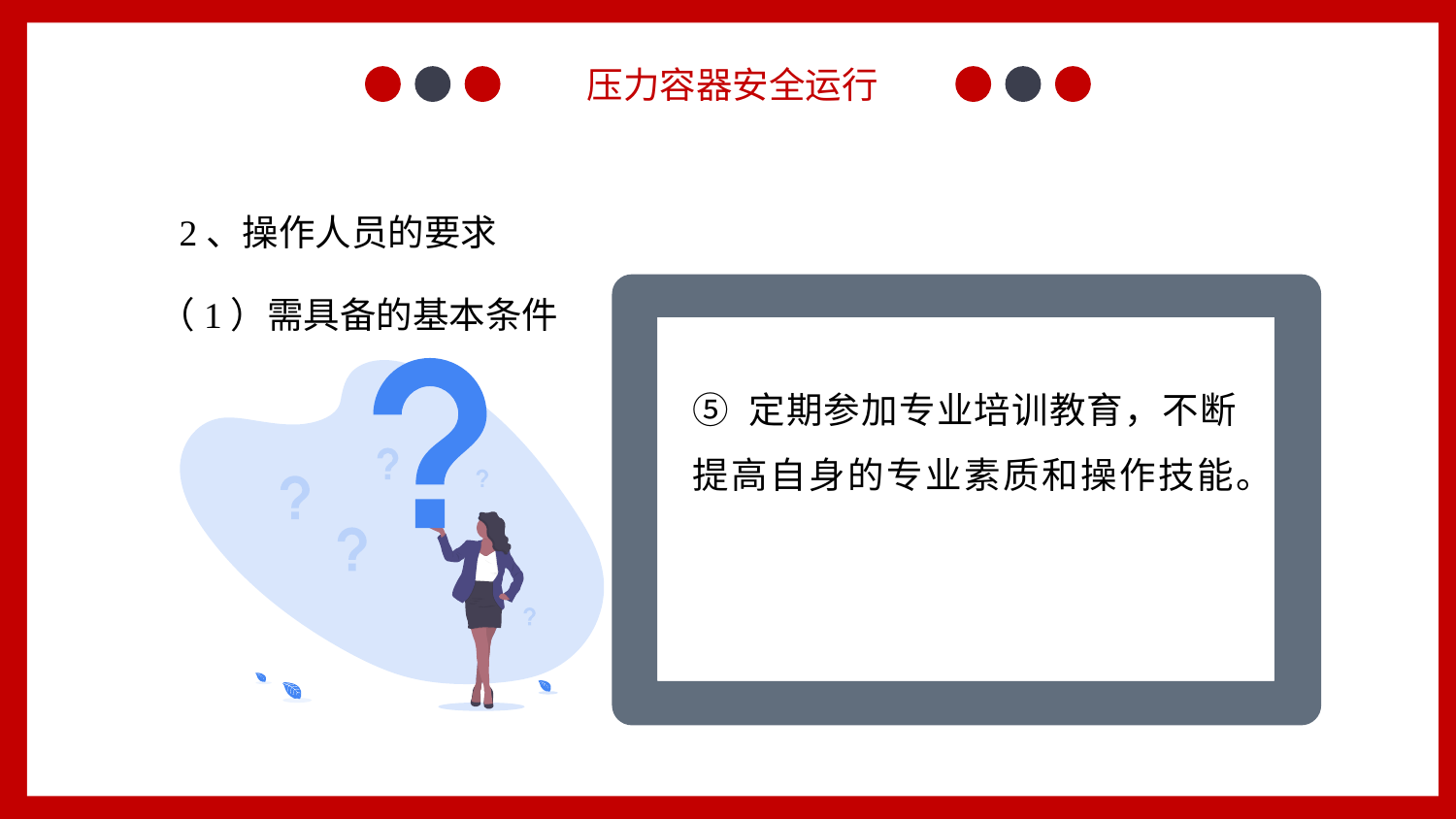

压力容器安全运行

 2、操作人员的要求
（1）需具备的基本条件

⑤ 定期参加专业培训教育，不断提高自身的专业素质和操作技能。